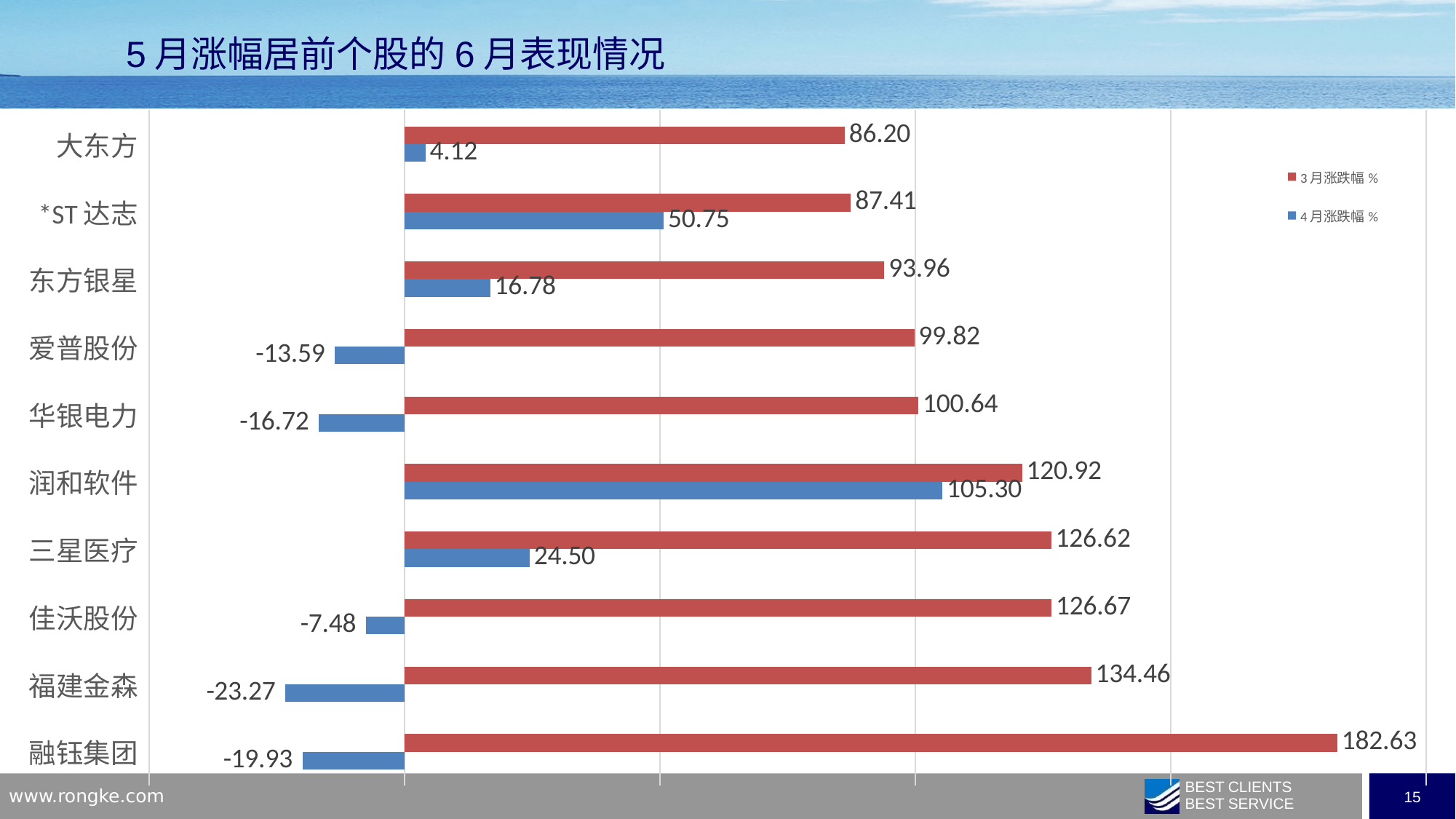

5月涨幅居前个股的6月表现情况

### Chart

| Category |  |  |
|---|---|---|
| 融钰集团 | -19.9336 | 182.6291 |
| 福建金森 | -23.2654 | 134.4627 |
| 佳沃股份 | -7.4827 | 126.6667 |
| 三星医疗 | 24.4973 | 126.6234 |
| 润和软件 | 105.303 | 120.9205 |
| 华银电力 | -16.7196 | 100.6369 |
| 爱普股份 | -13.5941 | 99.8165 |
| 东方银星 | 16.7814 | 93.9584 |
| *ST达志 | 50.7538 | 87.4144 |
| 大东方 | 4.1162 | 86.1962 |